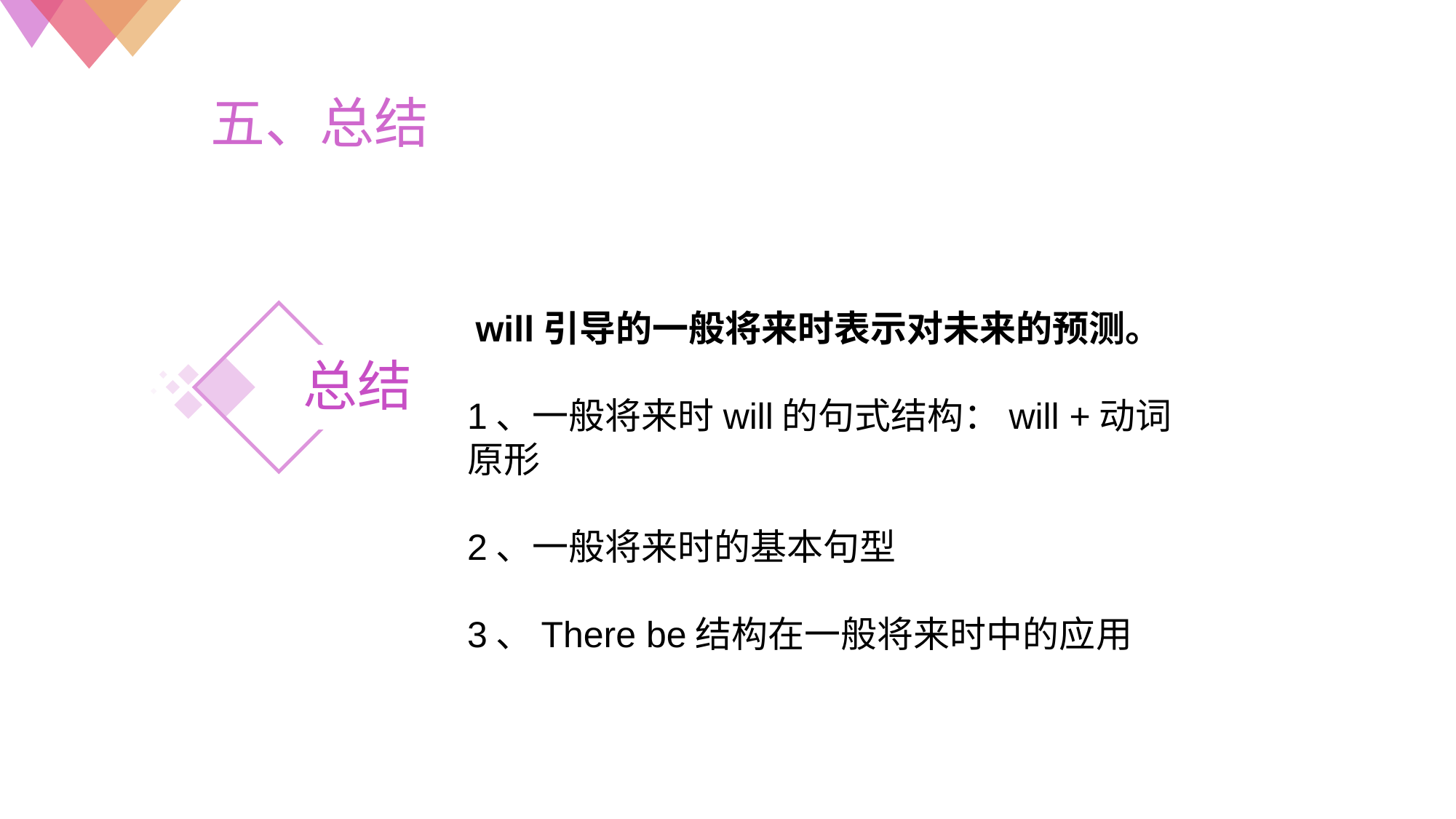

五、总结
 will引导的一般将来时表示对未来的预测。

1、一般将来时will的句式结构：will +动词原形

2、一般将来时的基本句型

3、There be结构在一般将来时中的应用

 总结